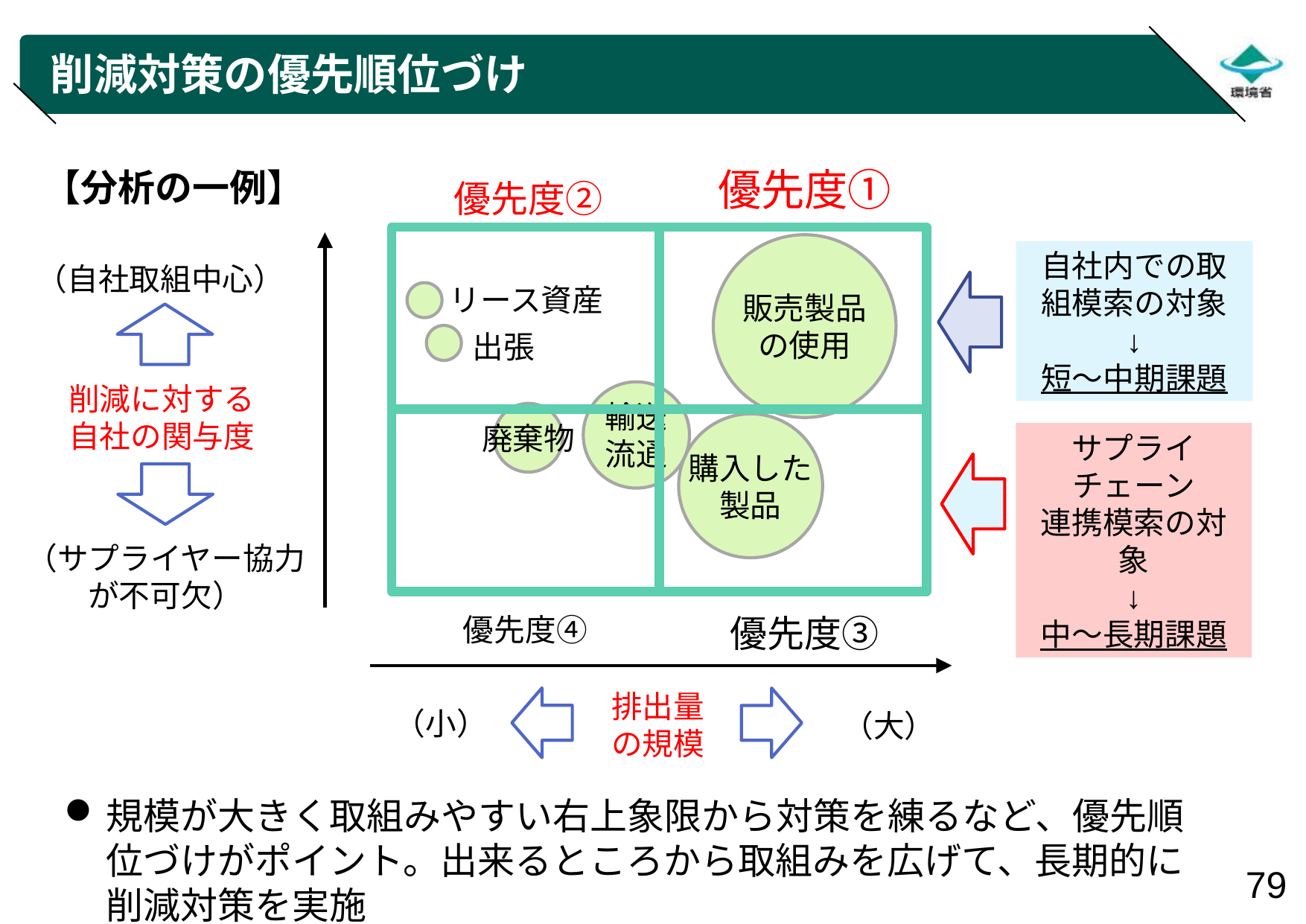

# 削減対策の優先順位づけ
優先度①
【分析の一例】
優先度②

販売製品の使用
自社内での取組模索の対象
↓
短～中期課題
（自社取組中心）

リース資産

出張

削減に対する
自社の関与度
輸送
流通
廃棄物
購入した
製品
サプライチェーン
連携模索の対象
↓
中～長期課題

（サプライヤー協力
が不可欠）
優先度③
優先度④
排出量
の規模

（小）
（大）
規模が大きく取組みやすい右上象限から対策を練るなど、優先順位づけがポイント。出来るところから取組みを広げて、長期的に削減対策を実施